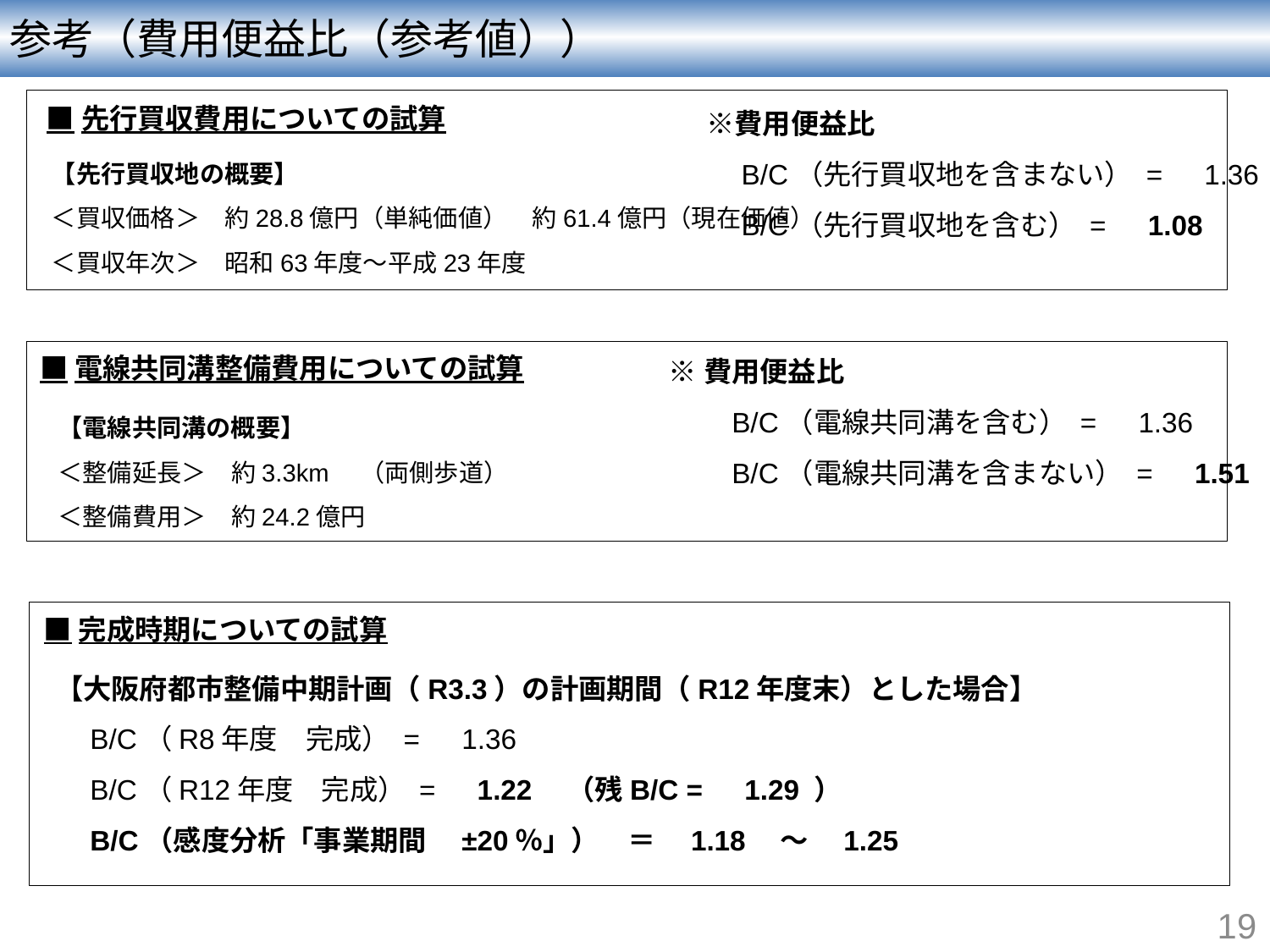

参考（費用便益比（参考値））
　※費用便益比
　　B/C（先行買収地を含まない） =　1.36
　　B/C（先行買収地を含む） =　1.08

■先行買収費用についての試算
【先行買収地の概要】
＜買収価格＞　約28.8億円（単純価値）　約61.4億円（現在価値）
＜買収年次＞　昭和63年度～平成23年度
※費用便益比
　　B/C（電線共同溝を含む） =　1.36
　　B/C（電線共同溝を含まない） =　1.51

■電線共同溝整備費用についての試算
【電線共同溝の概要】
＜整備延長＞　約3.3km　（両側歩道）
＜整備費用＞　約24.2億円

■完成時期についての試算
【大阪府都市整備中期計画（R3.3）の計画期間（R12年度末）とした場合】
　B/C（R8年度　完成） =　1.36
　B/C（R12年度　完成） =　1.22　（残B/C =　1.29 ）
　B/C（感度分析「事業期間　±20％」）　＝　1.18　～　1.25
19